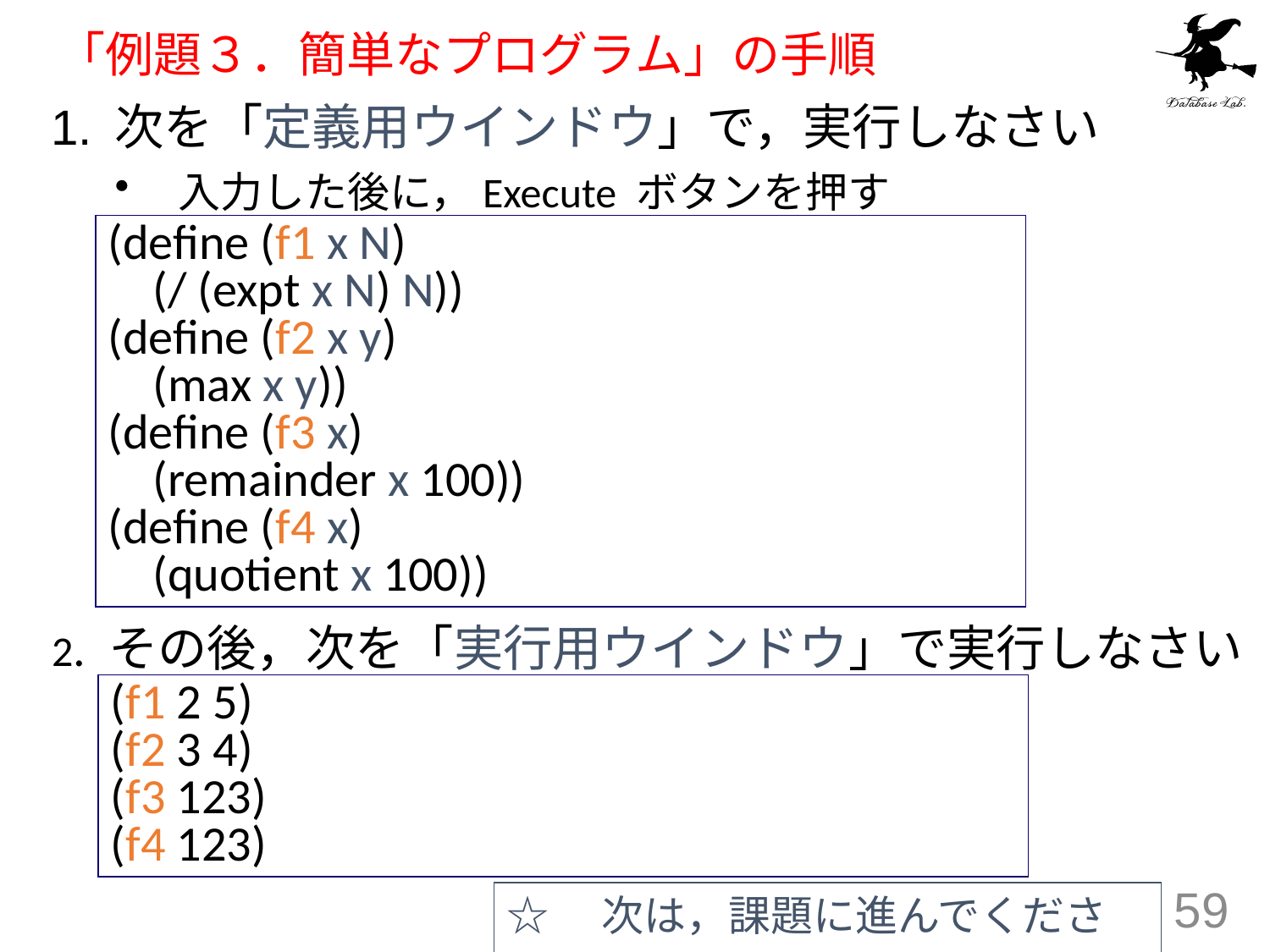

# 「例題３．簡単なプログラム」の手順
次を「定義用ウインドウ」で，実行しなさい
入力した後に，Execute ボタンを押す
(define (f1 x N)
    (/ (expt x N) N))
(define (f2 x y)
    (max x y))
(define (f3 x)
    (remainder x 100))
(define (f4 x)
    (quotient x 100))
2. その後，次を「実行用ウインドウ」で実行しなさい
(f1 2 5)
(f2 3 4)
(f3 123)
(f4 123)
59
☆　次は，課題に進んでください